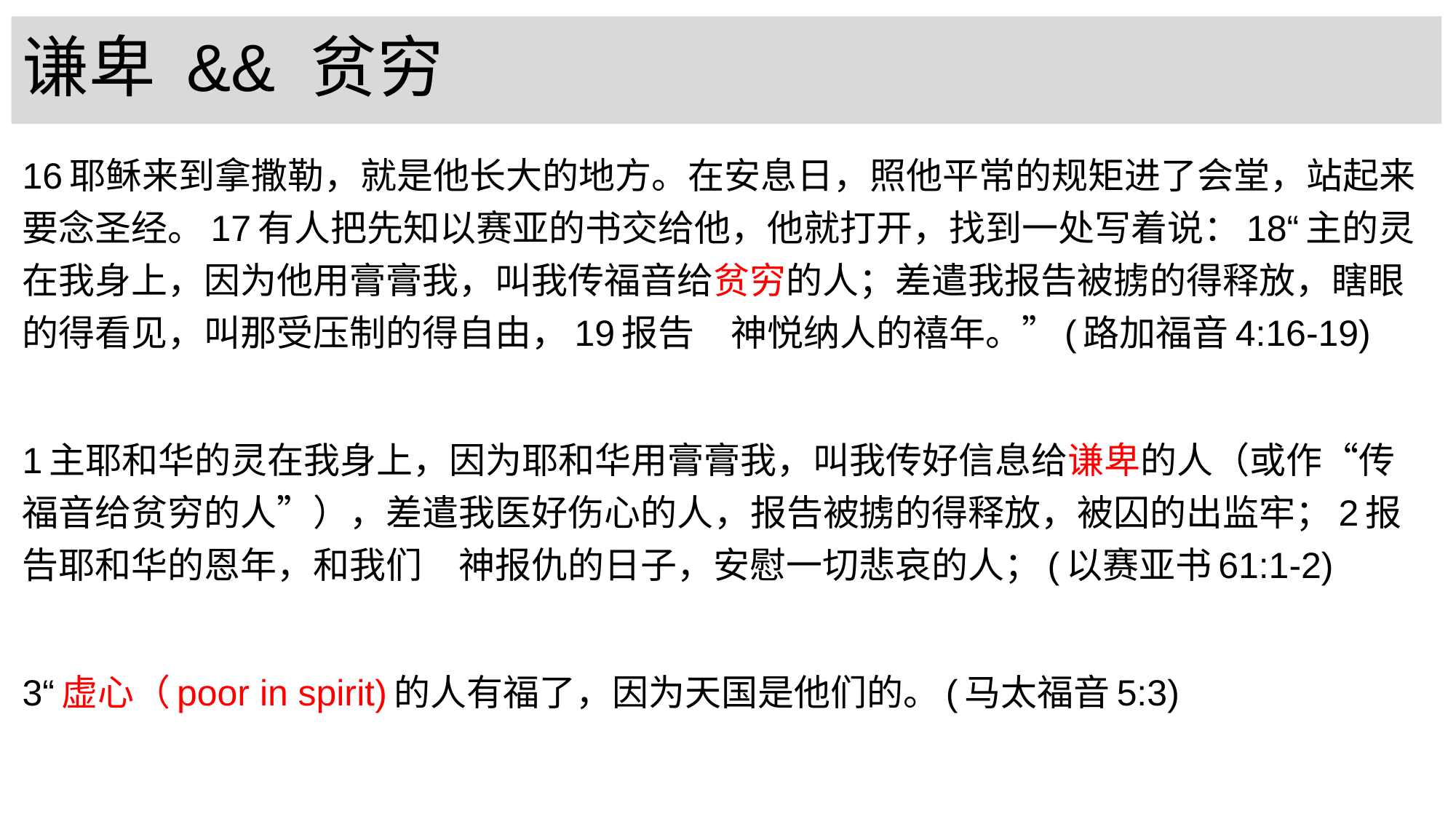

# 谦卑 && 贫穷
16耶稣来到拿撒勒，就是他长大的地方。在安息日，照他平常的规矩进了会堂，站起来要念圣经。17有人把先知以赛亚的书交给他，他就打开，找到一处写着说：18“主的灵在我身上，因为他用膏膏我，叫我传福音给贫穷的人；差遣我报告被掳的得释放，瞎眼的得看见，叫那受压制的得自由，19报告　神悦纳人的禧年。”(路加福音4:16-19)

1主耶和华的灵在我身上，因为耶和华用膏膏我，叫我传好信息给谦卑的人（或作“传福音给贫穷的人”），差遣我医好伤心的人，报告被掳的得释放，被囚的出监牢；2报告耶和华的恩年，和我们　神报仇的日子，安慰一切悲哀的人；(以赛亚书61:1-2)

3“虚心（poor in spirit)的人有福了，因为天国是他们的。(马太福音5:3)